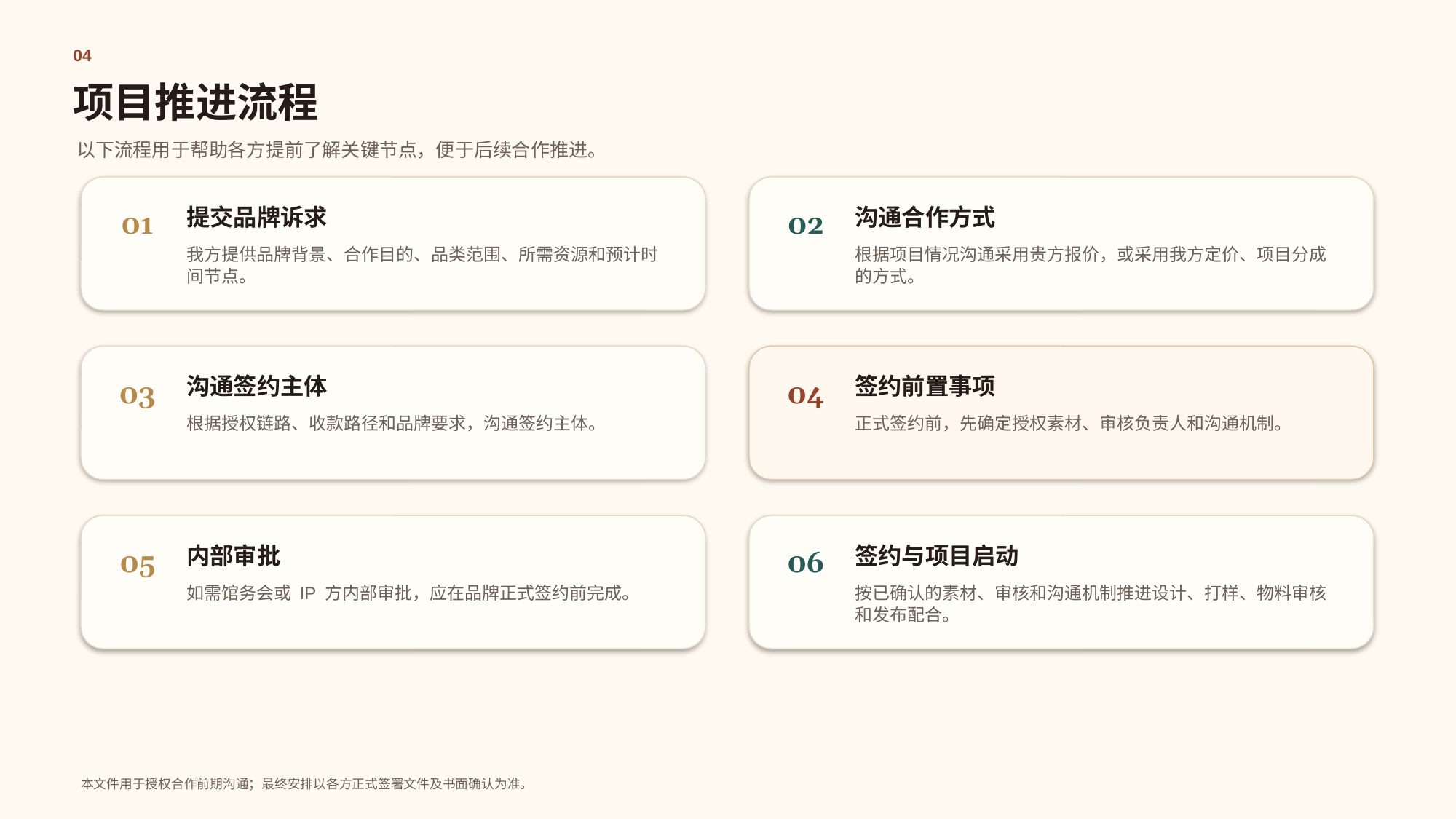

04
项目推进流程
以下流程用于帮助各方提前了解关键节点，便于后续合作推进。

提交品牌诉求
沟通合作方式
01
02
我方提供品牌背景、合作目的、品类范围、所需资源和预计时间节点。
根据项目情况沟通采用贵方报价，或采用我方定价、项目分成的方式。

沟通签约主体
签约前置事项
03
04
根据授权链路、收款路径和品牌要求，沟通签约主体。
正式签约前，先确定授权素材、审核负责人和沟通机制。

内部审批
签约与项目启动
05
06
如需馆务会或 IP 方内部审批，应在品牌正式签约前完成。
按已确认的素材、审核和沟通机制推进设计、打样、物料审核和发布配合。
本文件用于授权合作前期沟通；最终安排以各方正式签署文件及书面确认为准。